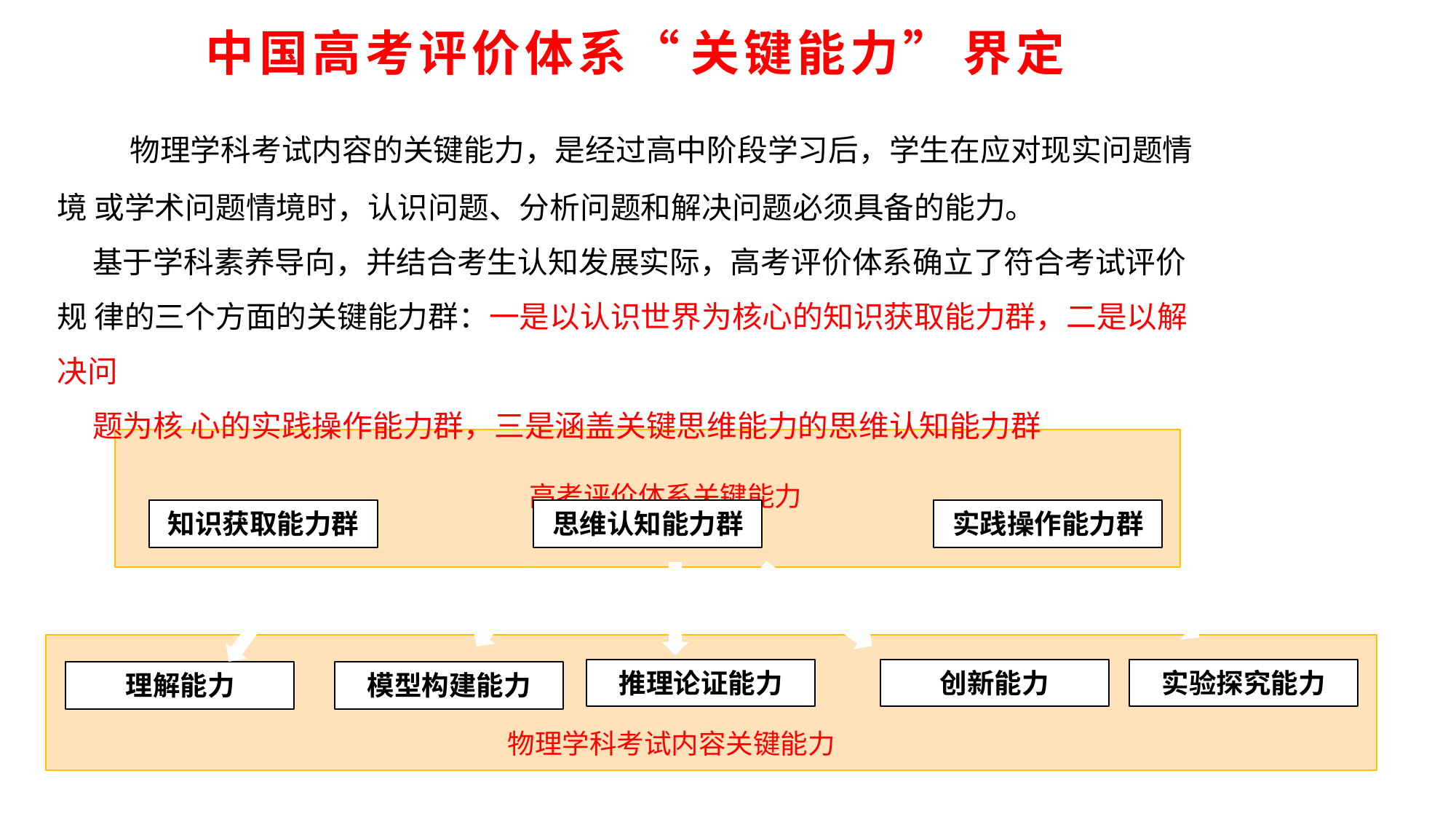

# 中国高考评价体系“ 关键能力” 界定
物理学科考试内容的关键能力，是经过高中阶段学习后，学生在应对现实问题情境 或学术问题情境时，认识问题、分析问题和解决问题必须具备的能力。
基于学科素养导向，并结合考生认知发展实际，高考评价体系确立了符合考试评价规 律的三个方面的关键能力群：一是以认识世界为核心的知识获取能力群，二是以解决问
题为核 心的实践操作能力群，三是涵盖关键思维能力的思维认知能力群

高考评价体系关键能力

知识获取能力群
思维认知能力群
实践操作能力群

推理论证能力
创新能力
实验探究能力
理解能力
模型构建能力
物理学科考试内容关键能力